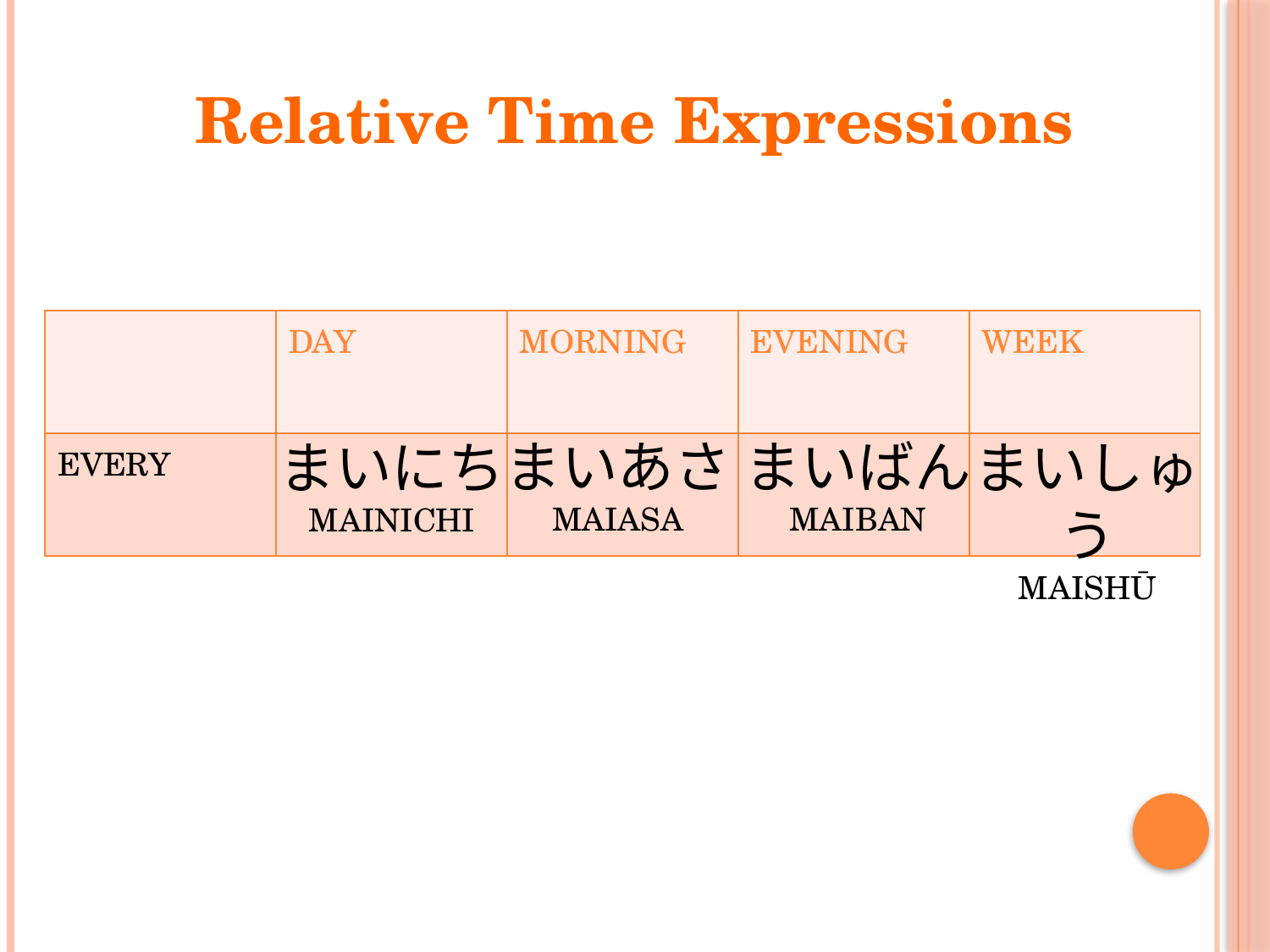

Relative Time Expressions
|  | DAY | MORNING | EVENING | WEEK |
| --- | --- | --- | --- | --- |
| EVERY |  |  |  |  |
まいあさ
MAIASA
まいばん
MAIBAN
まいにち
MAINICHI
まいしゅう
MAISHŪ